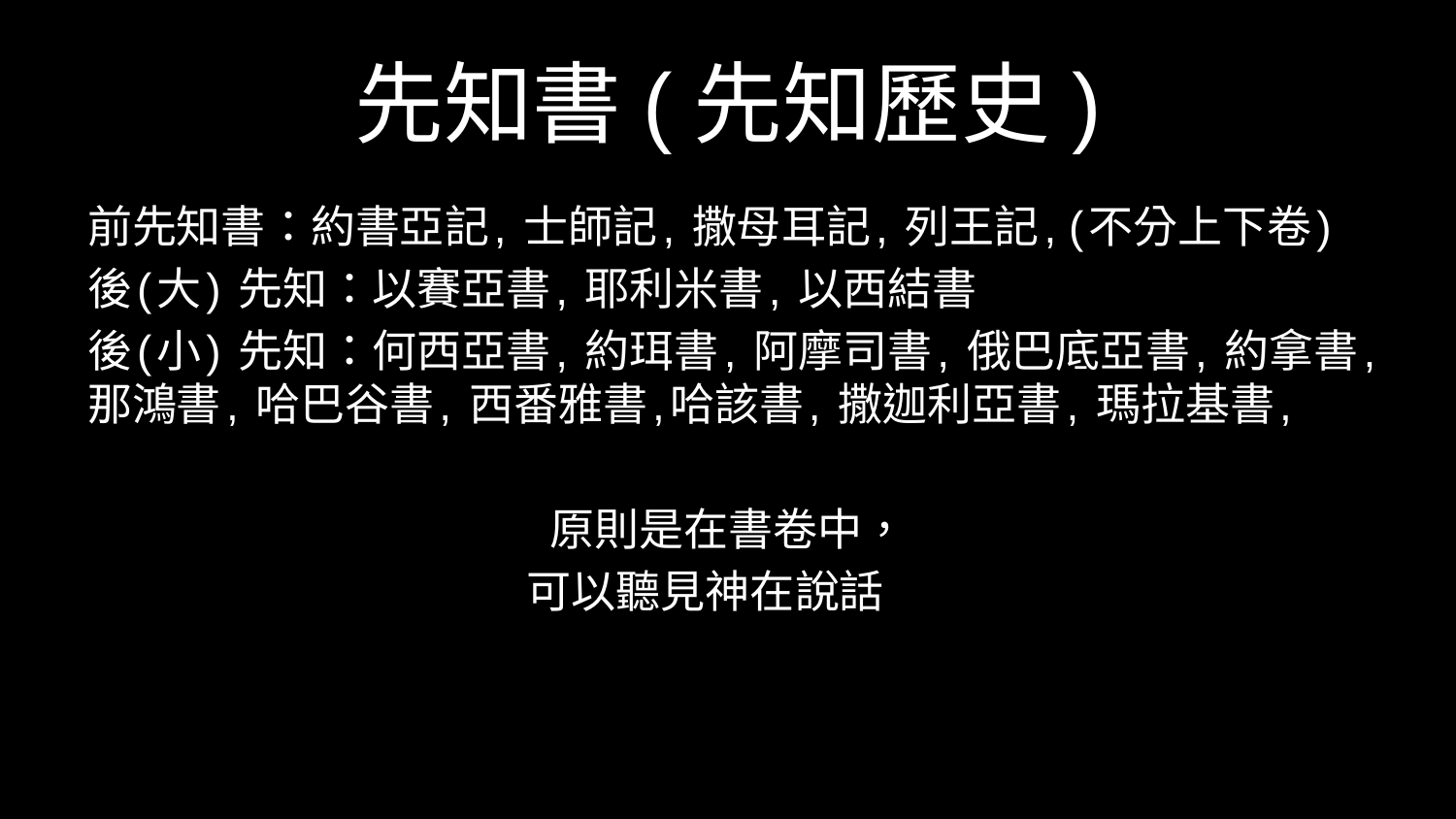

# 先知書(先知歷史)
前先知書：約書亞記, 士師記, 撒母耳記, 列王記, (不分上下卷)
後(大) 先知：以賽亞書, 耶利米書, 以西結書
後(小) 先知：何西亞書, 約珥書, 阿摩司書, 俄巴底亞書, 約拿書,那鴻書, 哈巴谷書, 西番雅書,哈該書, 撒迦利亞書, 瑪拉基書,

原則是在書卷中，
可以聽見神在說話。